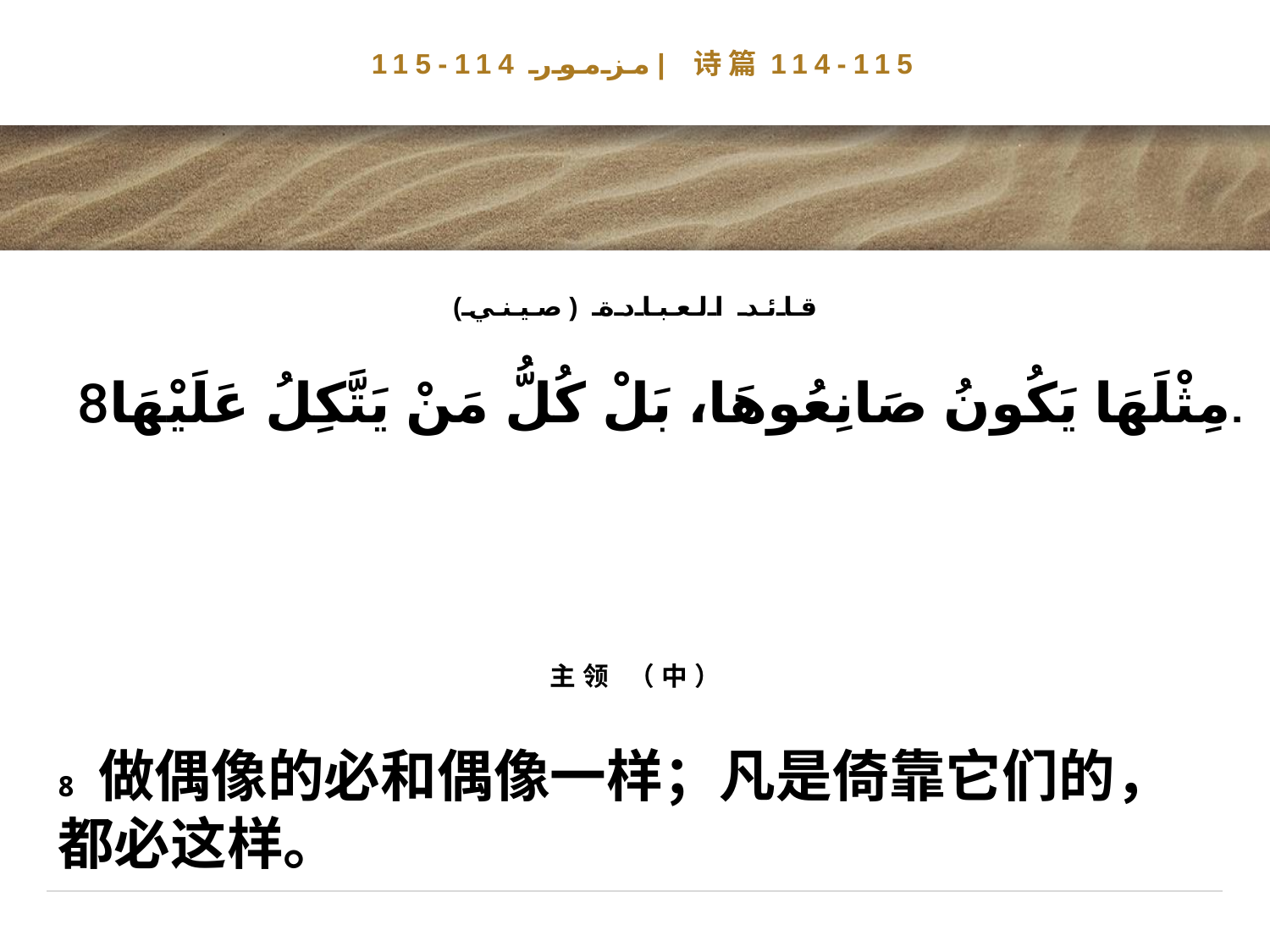

# مزمور 114-115| 诗篇114-115
قائد العبادة (صيني)
8مِثْلَهَا يَكُونُ صَانِعُوهَا، بَلْ كُلُّ مَنْ يَتَّكِلُ عَلَيْهَا.
主领 （中）
8 做偶像的必和偶像一样；凡是倚靠它们的，都必这样。